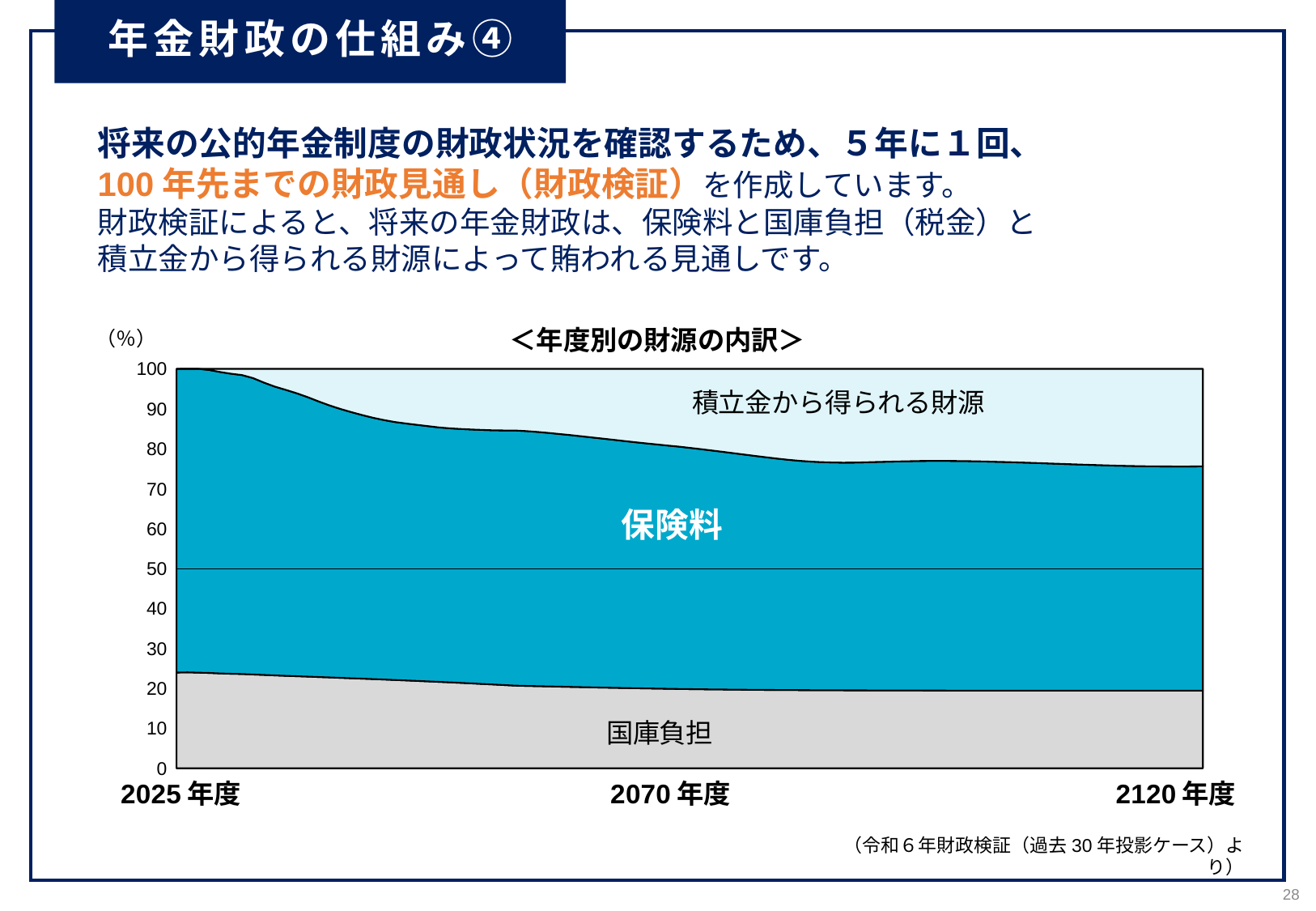

年金財政の仕組み④
将来の公的年金制度の財政状況を確認するため、５年に１回、
100年先までの財政見通し（財政検証）を作成しています。
財政検証によると、将来の年金財政は、保険料と国庫負担（税金）と
積立金から得られる財源によって賄われる見通しです。

### Chart

| Category |  |  |  |  |
|---|---|---|---|---|
＜年度別の財源の内訳＞
（令和６年財政検証（過去30年投影ケース）より）
28